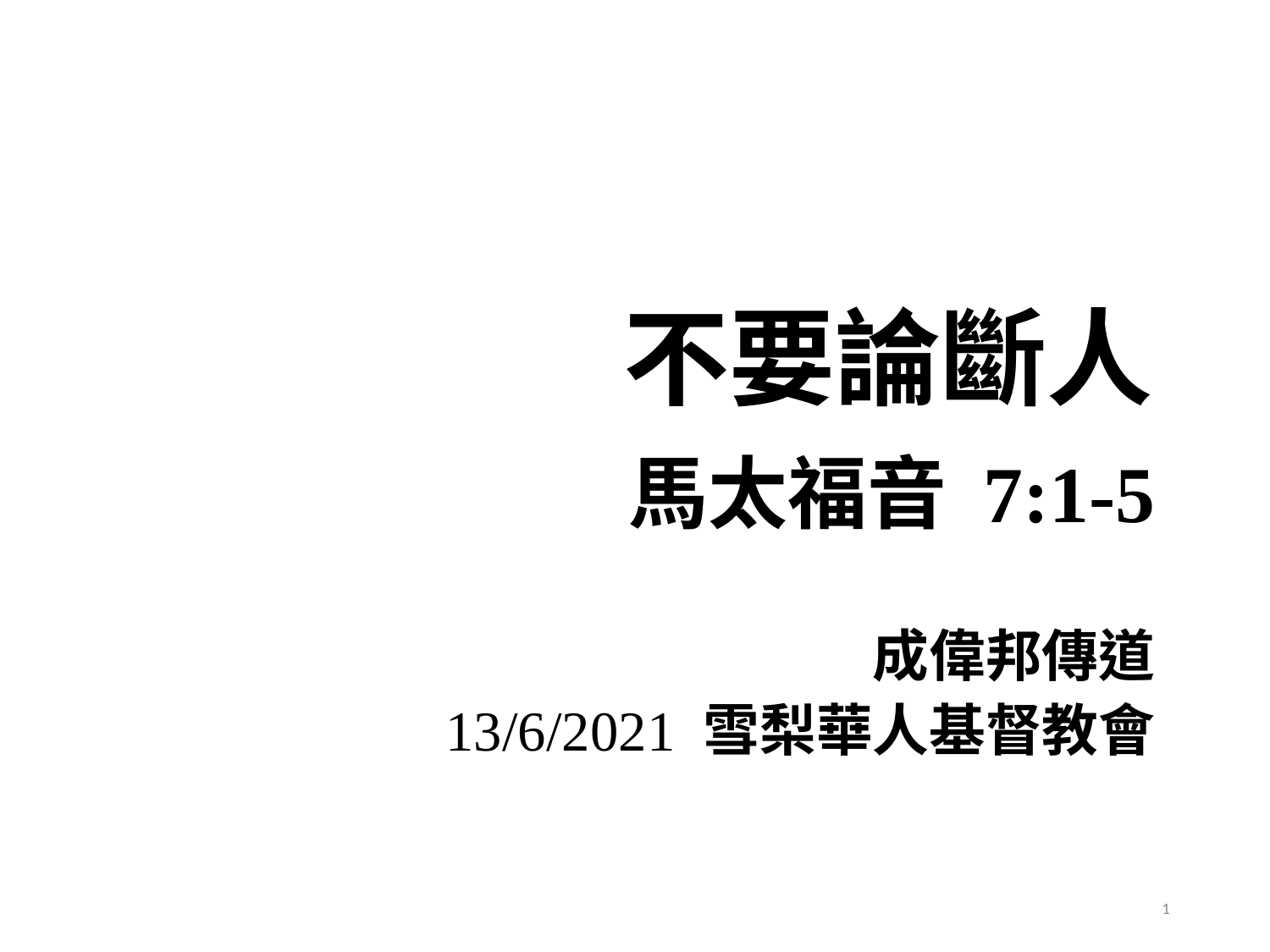

# 不要論斷人
馬太福音 7:1-5

成偉邦傳道
13/6/2021 雪梨華人基督教會
1